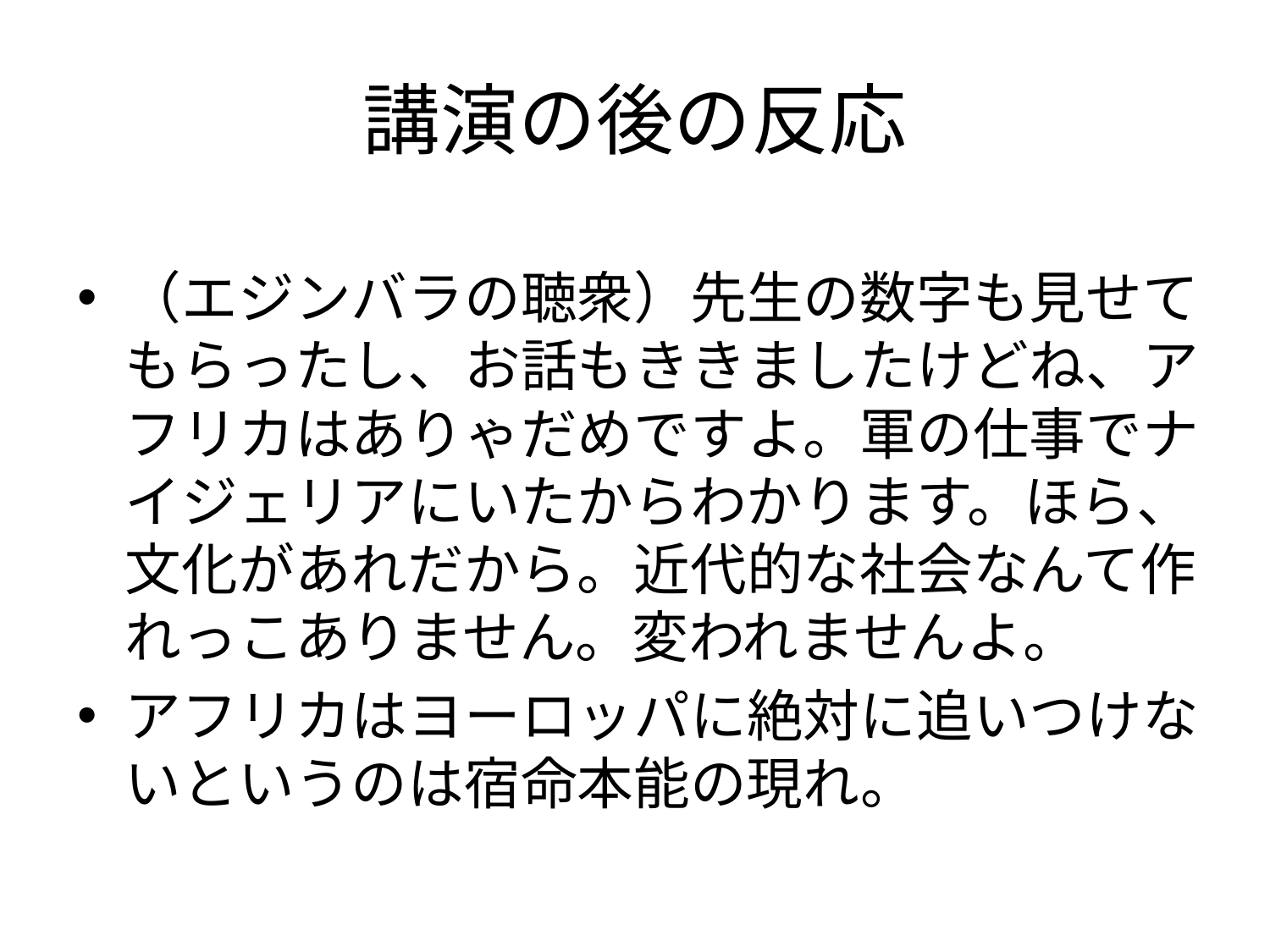

# 講演の後の反応
（エジンバラの聴衆）先生の数字も見せてもらったし、お話もききましたけどね、アフリカはありゃだめですよ。軍の仕事でナイジェリアにいたからわかります。ほら、文化があれだから。近代的な社会なんて作れっこありません。変われませんよ。
アフリカはヨーロッパに絶対に追いつけないというのは宿命本能の現れ。